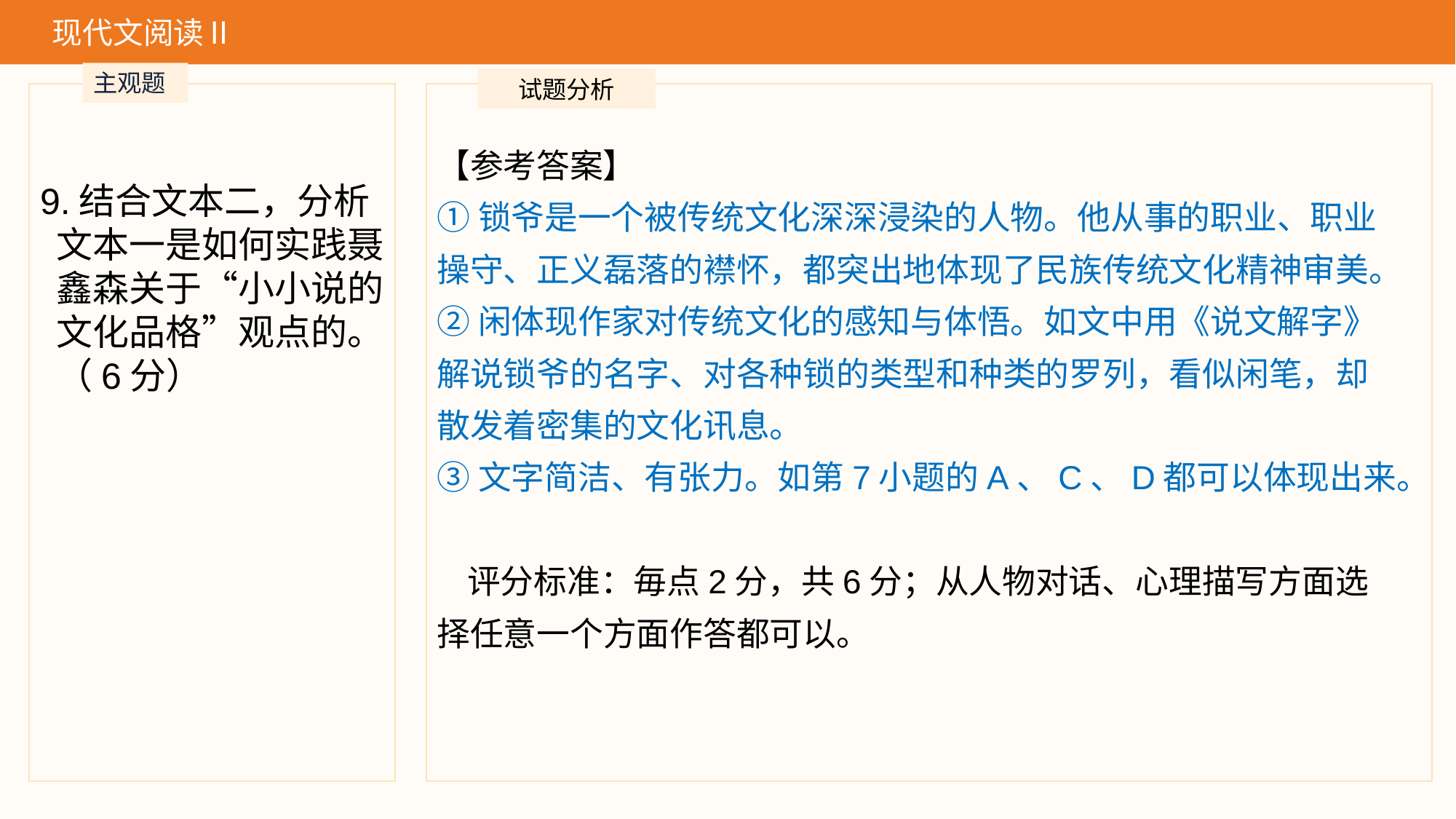

现代文阅读Ⅱ
主观题
试题分析

【参考答案】
①锁爷是一个被传统文化深深浸染的人物。他从事的职业、职业操守、正义磊落的襟怀，都突出地体现了民族传统文化精神审美。
②闲体现作家对传统文化的感知与体悟。如文中用《说文解字》解说锁爷的名字、对各种锁的类型和种类的罗列，看似闲笔，却散发着密集的文化讯息。
③文字简洁、有张力。如第7小题的A、C、D都可以体现出来。

   评分标准：毎点2分，共6分；从人物对话、心理描写方面选择任意一个方面作答都可以。

9.结合文本二，分析文本一是如何实践聂鑫森关于“小小说的文化品格”观点的。（6分）